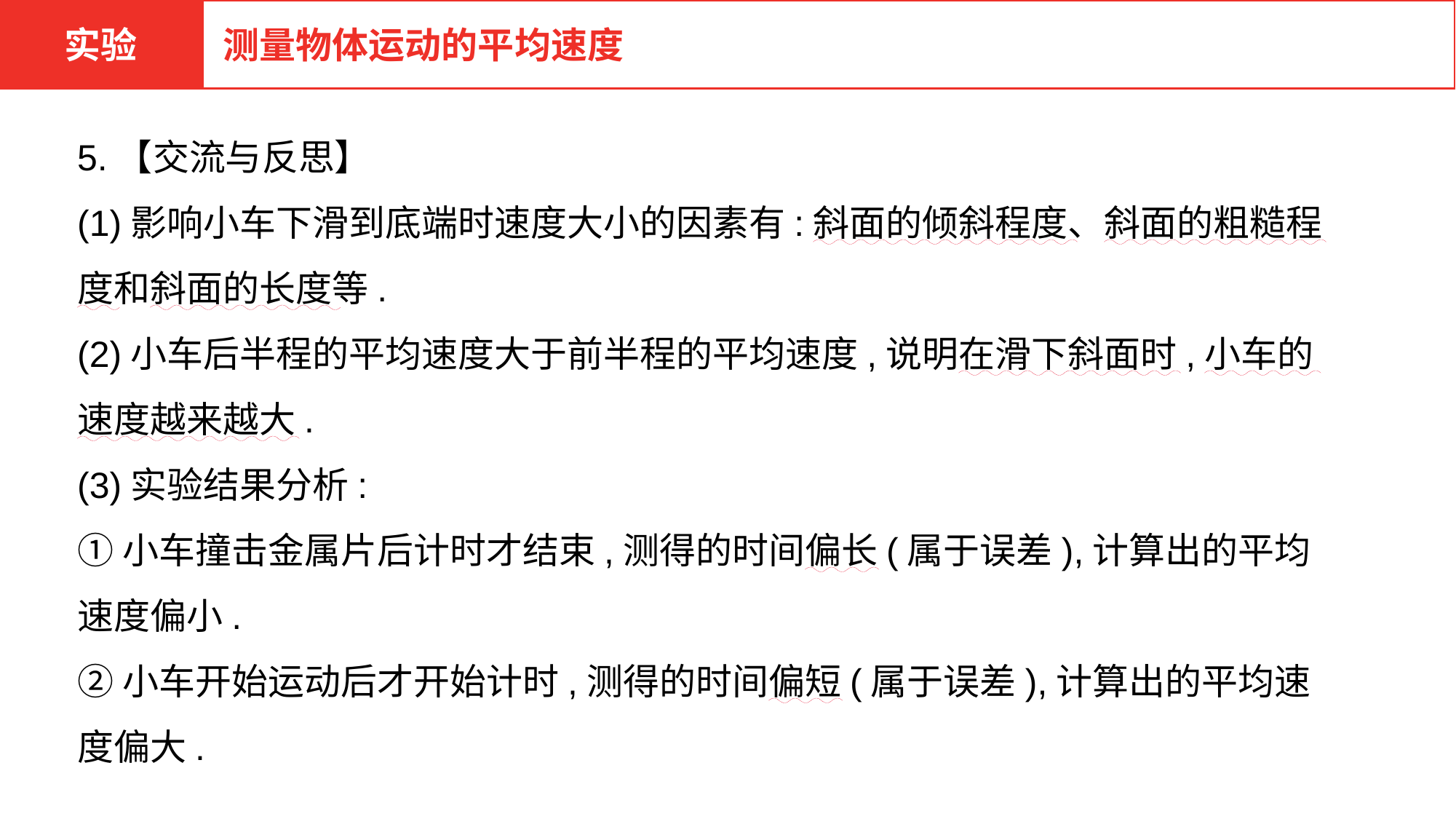

实验
测量物体运动的平均速度
5.【交流与反思】
(1)影响小车下滑到底端时速度大小的因素有:斜面的倾斜程度、斜面的粗糙程度和斜面的长度等.
(2)小车后半程的平均速度大于前半程的平均速度,说明在滑下斜面时,小车的速度越来越大.
(3)实验结果分析:
①小车撞击金属片后计时才结束,测得的时间偏长(属于误差),计算出的平均速度偏小.
②小车开始运动后才开始计时,测得的时间偏短(属于误差),计算出的平均速度偏大.